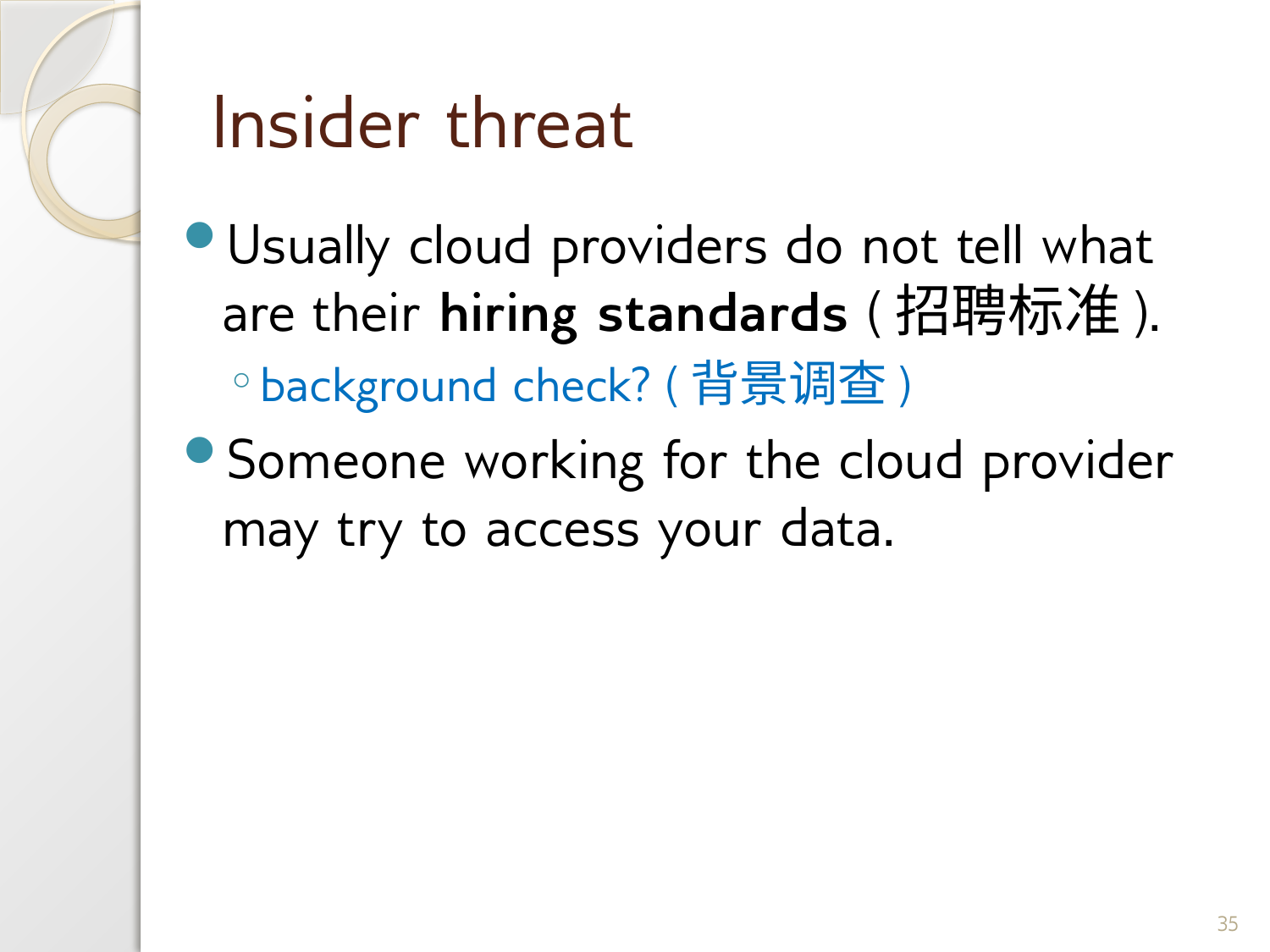

# Insider threat
Usually cloud providers do not tell what are their hiring standards (招聘标准).
background check? (背景调查)
Someone working for the cloud provider may try to access your data.

35